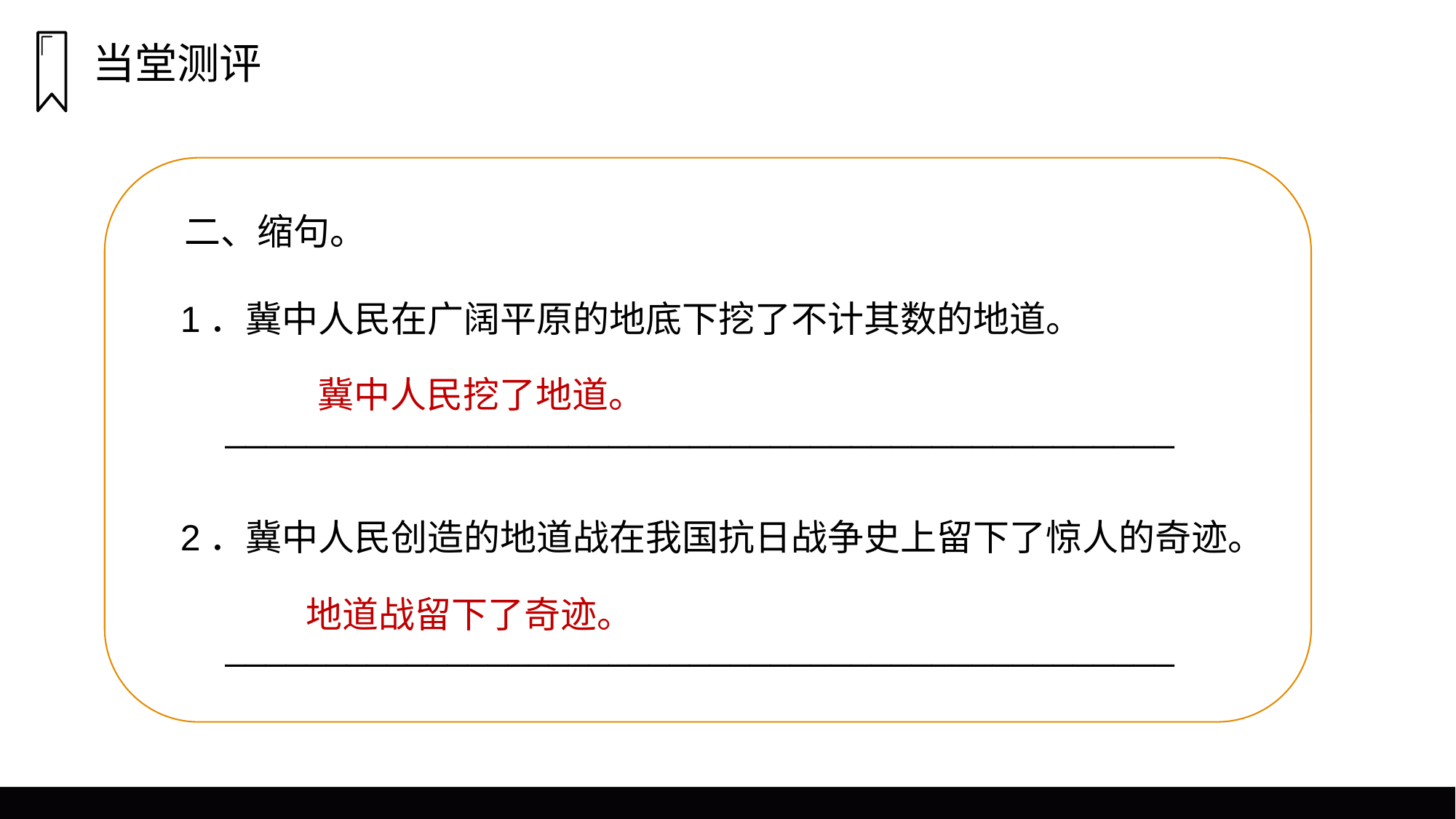

当堂测评

二、缩句。
1．冀中人民在广阔平原的地底下挖了不计其数的地道。
　_______________________________________________
2．冀中人民创造的地道战在我国抗日战争史上留下了惊人的奇迹。
　_______________________________________________
冀中人民挖了地道。
地道战留下了奇迹。